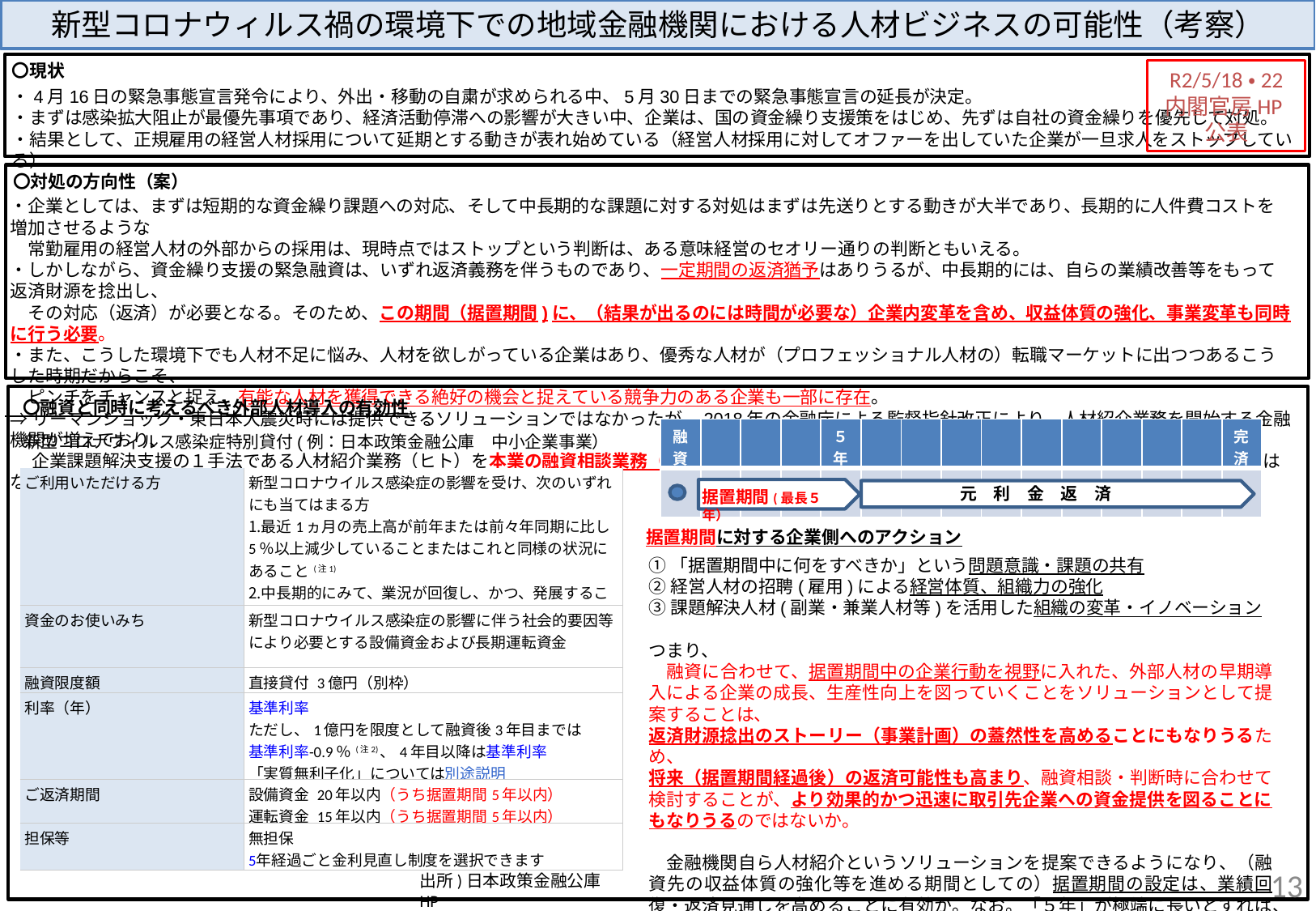

新型コロナウィルス禍の環境下での地域金融機関における人材ビジネスの可能性（考察）
〇現状

R2/5/18・22
内閣官房HP公表
・4月16日の緊急事態宣言発令により、外出・移動の自粛が求められる中、5月30日までの緊急事態宣言の延長が決定。
・まずは感染拡大阻止が最優先事項であり、経済活動停滞への影響が大きい中、企業は、国の資金繰り支援策をはじめ、先ずは自社の資金繰りを優先して対処。
・結果として、正規雇用の経営人材採用について延期とする動きが表れ始めている（経営人材採用に対してオファーを出していた企業が一旦求人をストップしている）
〇対処の方向性（案）

・企業としては、まずは短期的な資金繰り課題への対応、そして中長期的な課題に対する対処はまずは先送りとする動きが大半であり、長期的に人件費コストを増加させるような
　常勤雇用の経営人材の外部からの採用は、現時点ではストップという判断は、ある意味経営のセオリー通りの判断ともいえる。
・しかしながら、資金繰り支援の緊急融資は、いずれ返済義務を伴うものであり、一定期間の返済猶予はありうるが、中長期的には、自らの業績改善等をもって返済財源を捻出し、
　その対応（返済）が必要となる。そのため、この期間（据置期間)に、（結果が出るのには時間が必要な）企業内変革を含め、収益体質の強化、事業変革も同時に行う必要。
・また、こうした環境下でも人材不足に悩み、人材を欲しがっている企業はあり、優秀な人材が（プロフェッショナル人材の）転職マーケットに出つつあるこうした時期だからこそ、
　ピンチをチャンスと捉え、有能な人材を獲得できる絶好の機会と捉えている競争力のある企業も一部に存在。
⇒リーマンショック・東日本大震災時には提供できるソリューションではなかったが、2018年の金融庁による監督指針改正により、人材紹介業務を開始する金融機関が増えており、
　 企業課題解決支援の１手法である人材紹介業務（ヒト）を本業の融資相談業務（カネ）と一体として提供し、総合的な取引先企業支援を行うことが効果的ではないか。
と
　〇融資と同時に考えるべき外部人材導入の有効性
| 融資 |  |  |  | ５年 |  |  |  |  |  |  |  |  |  | 完済 |
| --- | --- | --- | --- | --- | --- | --- | --- | --- | --- | --- | --- | --- | --- | --- |
|  |  |  |  |  |  |  |  |  |  |  |  |  |  |  |
　新型コロナウィルス感染症特別貸付(例：日本政策金融公庫　中小企業事業）
| ご利用いただける方 | 新型コロナウイルス感染症の影響を受け、次のいずれにも当てはまる方 最近1ヵ月の売上高が前年または前々年同期に比し5％以上減少していることまたはこれと同様の状況にあること(注1) 中長期的にみて、業況が回復し、かつ、発展することが見込まれること |
| --- | --- |
| 資金のお使いみち | 新型コロナウイルス感染症の影響に伴う社会的要因等により必要とする設備資金および長期運転資金 |
| 融資限度額 | 直接貸付 3億円（別枠） |
| 利率（年） | 基準利率 ただし、1億円を限度として融資後3年目までは基準利率-0.9％(注2)、4年目以降は基準利率 「実質無利子化」については別途説明 |
| ご返済期間 | 設備資金 20年以内（うち据置期間5年以内） 運転資金 15年以内（うち据置期間5年以内） |
| 担保等 | 無担保 5年経過ごと金利見直し制度を選択できます |
元　利　金　返　済

据置期間(最長５年）

据置期間に対する企業側へのアクション
①「据置期間中に何をすべきか」という問題意識・課題の共有
②経営人材の招聘(雇用)による経営体質、組織力の強化
③課題解決人材(副業・兼業人材等)を活用した組織の変革・イノベーション

つまり、
　融資に合わせて、据置期間中の企業行動を視野に入れた、外部人材の早期導入による企業の成長、生産性向上を図っていくことをソリューションとして提案することは、
返済財源捻出のストーリー（事業計画）の蓋然性を高めることにもなりうるため、
将来（据置期間経過後）の返済可能性も高まり、融資相談・判断時に合わせて検討することが、より効果的かつ迅速に取引先企業への資金提供を図ることにもなりうるのではないか。

　金融機関自ら人材紹介というソリューションを提案できるようになり、（融資先の収益体質の強化等を進める期間としての）据置期間の設定は、業績回復・返済見通しを高めることに有効か。なお。「５年」が極端に長いとすれば、改善効果（→返済財源捻出）を早期に実現するには、より早期の導入が必要か。

13
出所)日本政策金融公庫HP